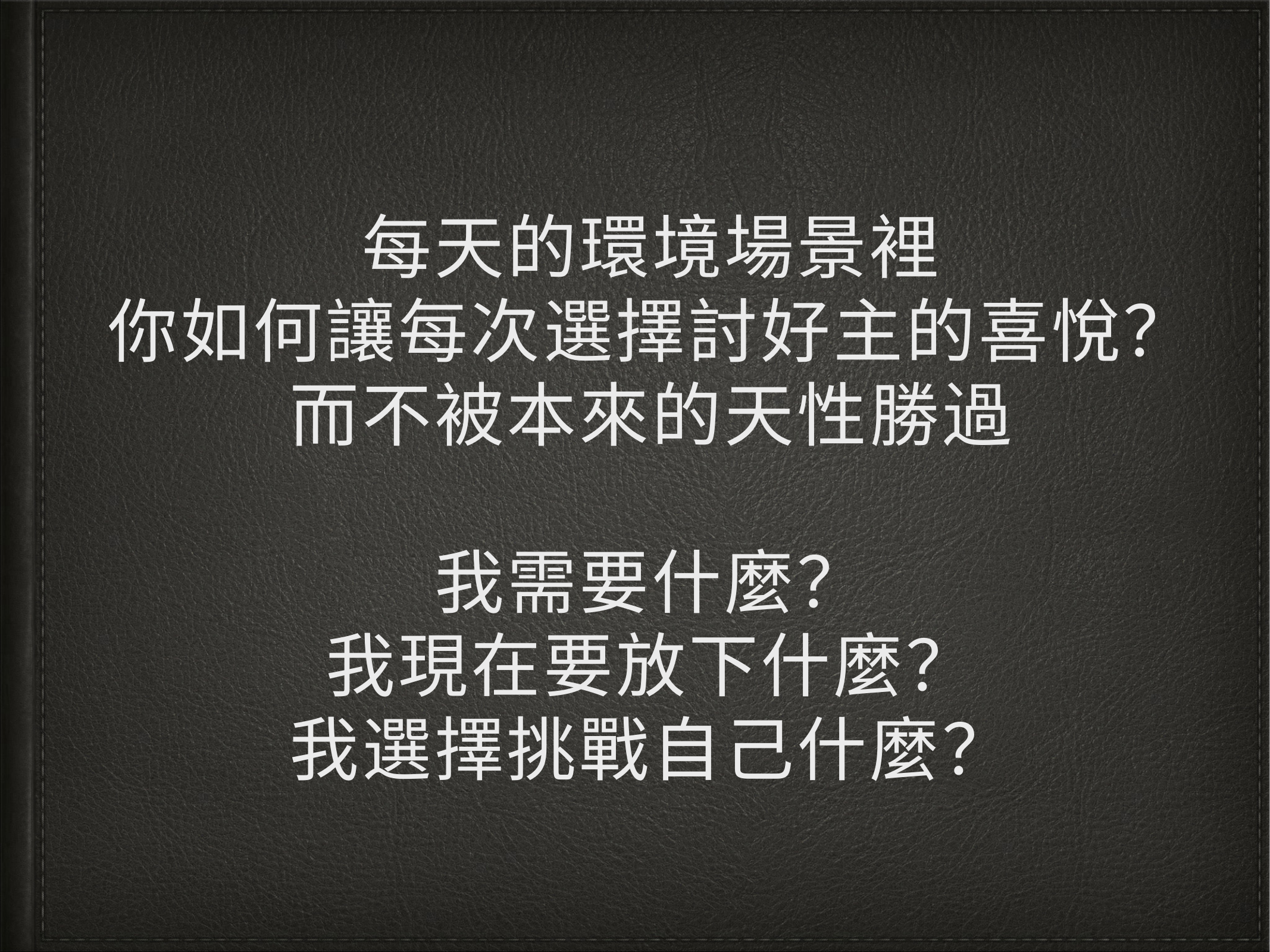

# 每天的環境場景裡
你如何讓每次選擇討好主的喜悅？
而不被本來的天性勝過

我需要什麼？
我現在要放下什麼？
我選擇挑戰自己什麼？